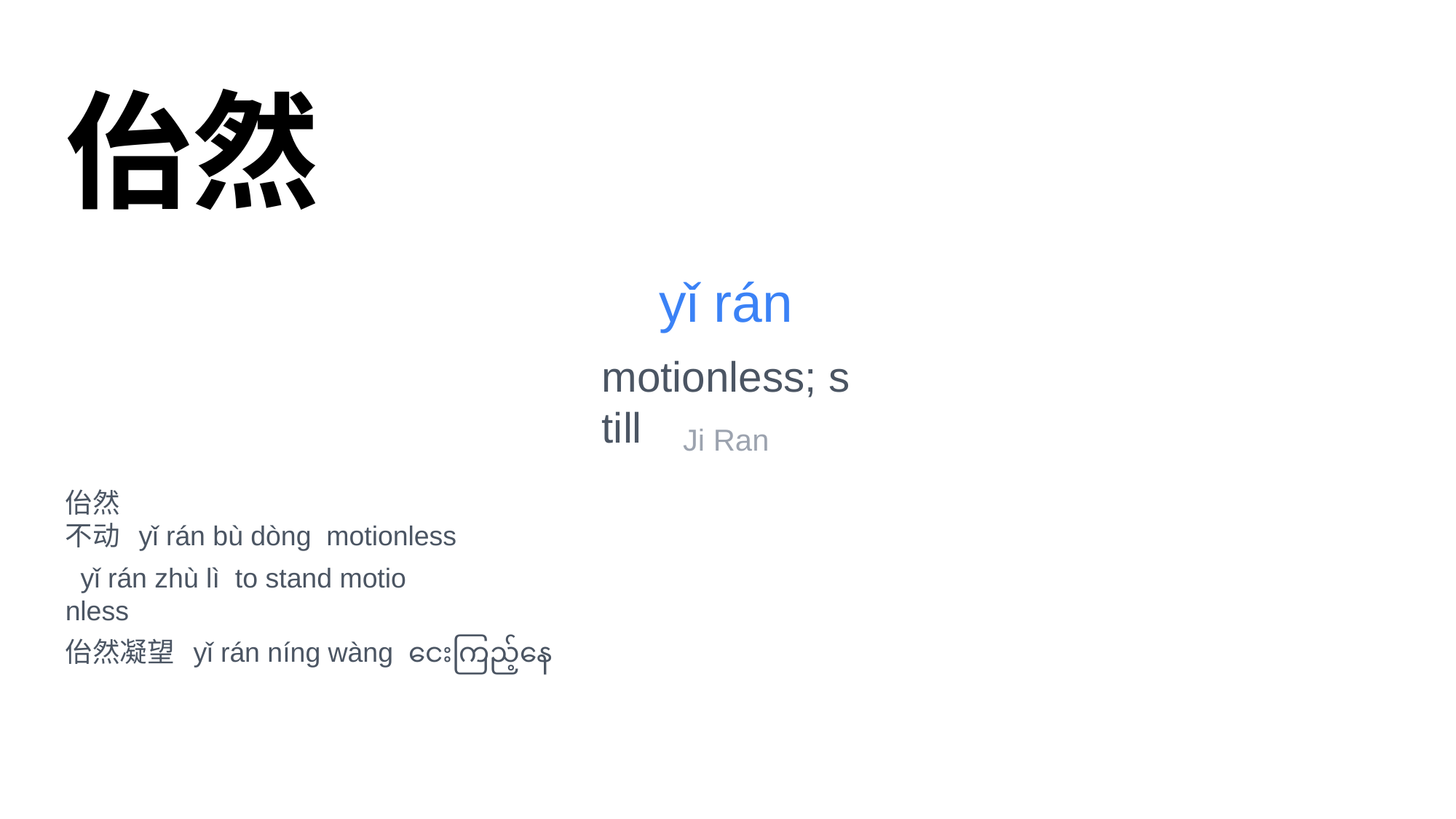

佁然
yǐ rán
motionless; s
till
Ji Ran
佁然
不动  yǐ rán bù dòng  motionless
  yǐ rán zhù lì  to stand motio
nless
佁然凝望  yǐ rán níng wàng  ငေးကြည့်နေ